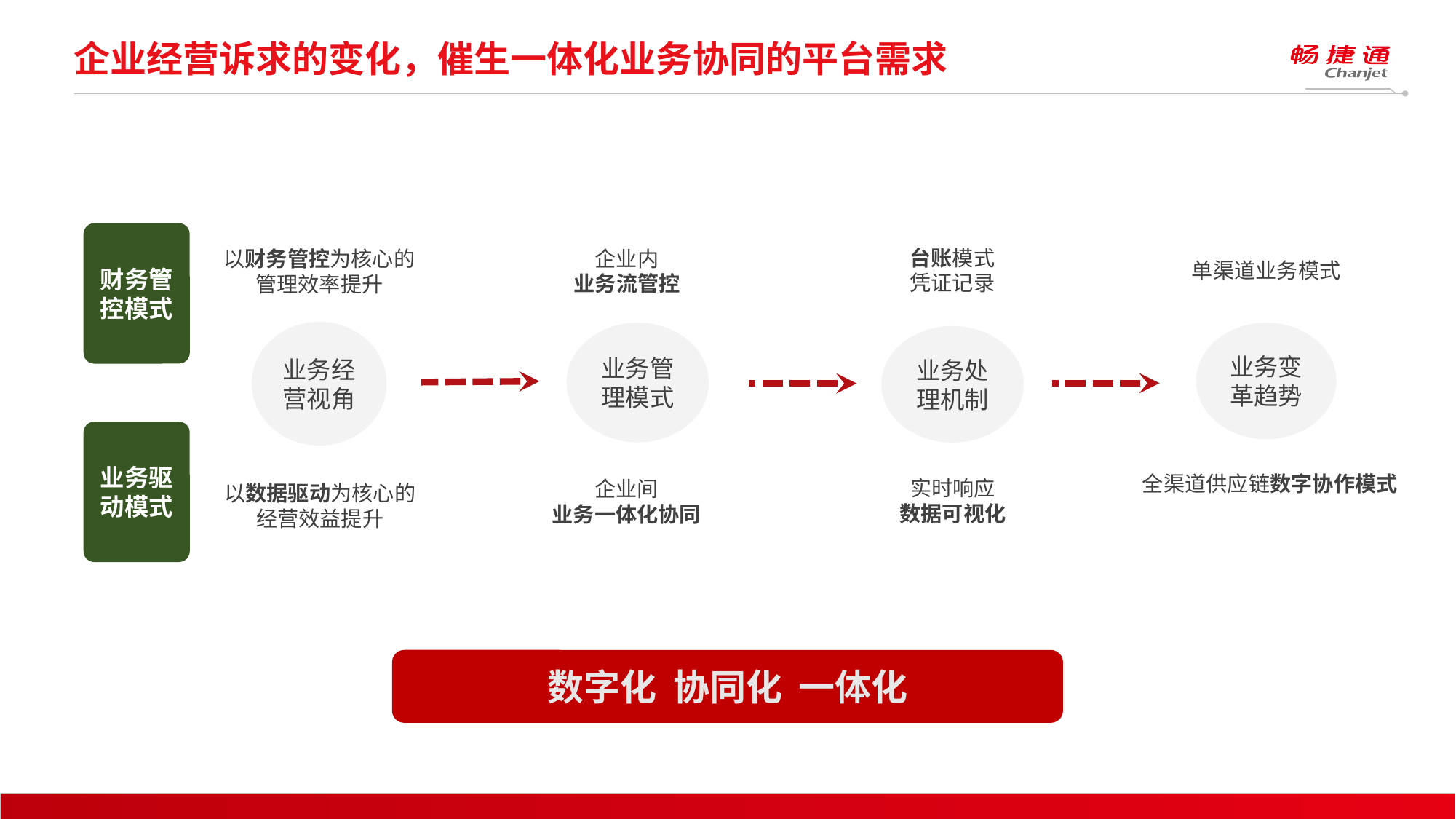

# 企业经营诉求的变化，催生一体化业务协同的平台需求
财务管控模式
台账模式
凭证记录
企业内
业务流管控
以财务管控为核心的管理效率提升
单渠道业务模式
业务经营视角
业务管理模式
业务变革趋势
业务处理机制
+
业务驱动模式
全渠道供应链数字协作模式
实时响应
数据可视化
企业间
业务一体化协同
以数据驱动为核心的
经营效益提升
数字化  协同化  一体化